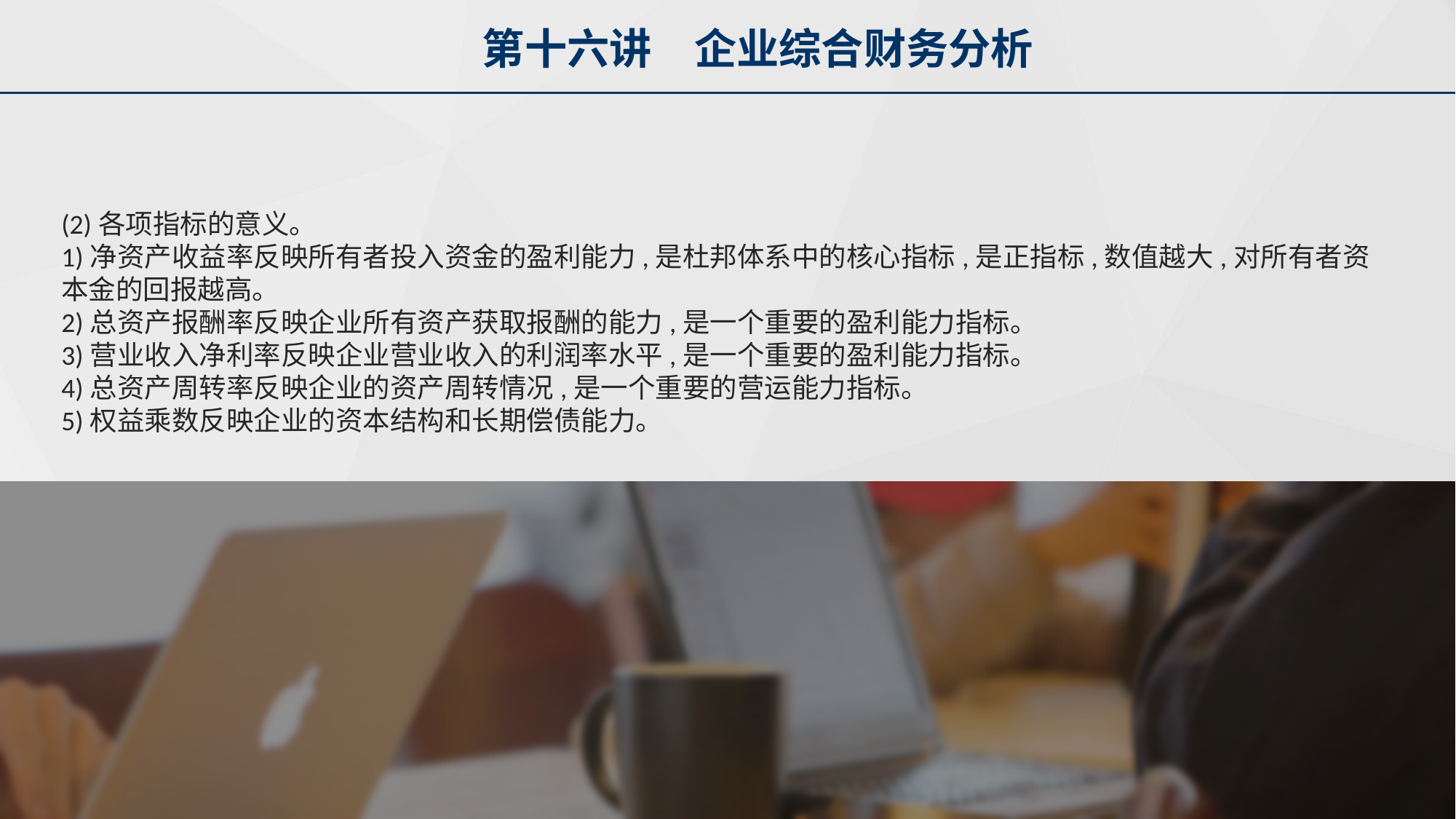

第十六讲　企业综合财务分析
(2)各项指标的意义。
1)净资产收益率反映所有者投入资金的盈利能力,是杜邦体系中的核心指标,是正指标,数值越大,对所有者资本金的回报越高。
2)总资产报酬率反映企业所有资产获取报酬的能力,是一个重要的盈利能力指标。
3)营业收入净利率反映企业营业收入的利润率水平,是一个重要的盈利能力指标。
4)总资产周转率反映企业的资产周转情况,是一个重要的营运能力指标。
5)权益乘数反映企业的资本结构和长期偿债能力。